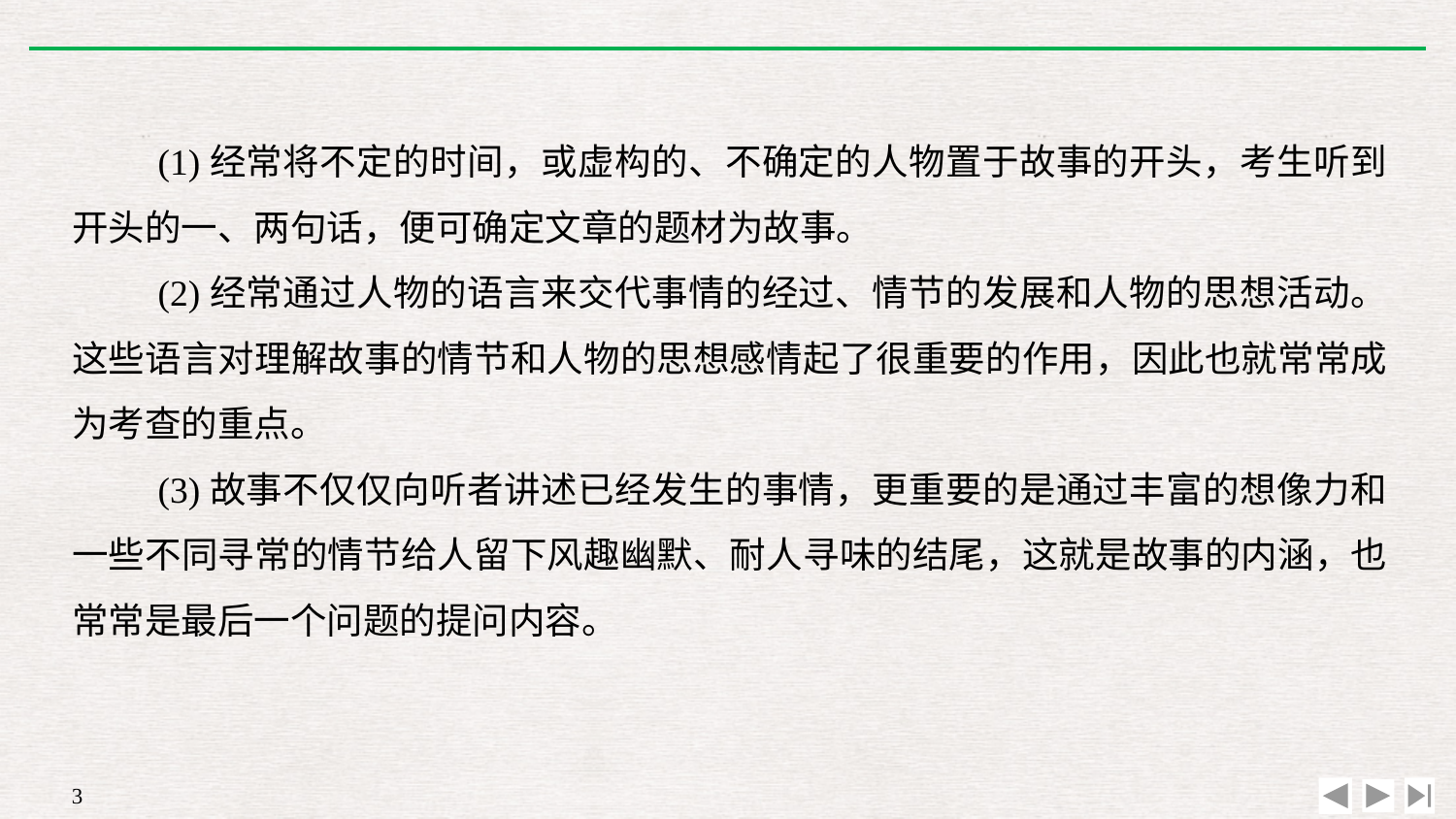

(1)经常将不定的时间，或虚构的、不确定的人物置于故事的开头，考生听到开头的一、两句话，便可确定文章的题材为故事。
(2)经常通过人物的语言来交代事情的经过、情节的发展和人物的思想活动。这些语言对理解故事的情节和人物的思想感情起了很重要的作用，因此也就常常成为考查的重点。
(3)故事不仅仅向听者讲述已经发生的事情，更重要的是通过丰富的想像力和一些不同寻常的情节给人留下风趣幽默、耐人寻味的结尾，这就是故事的内涵，也常常是最后一个问题的提问内容。